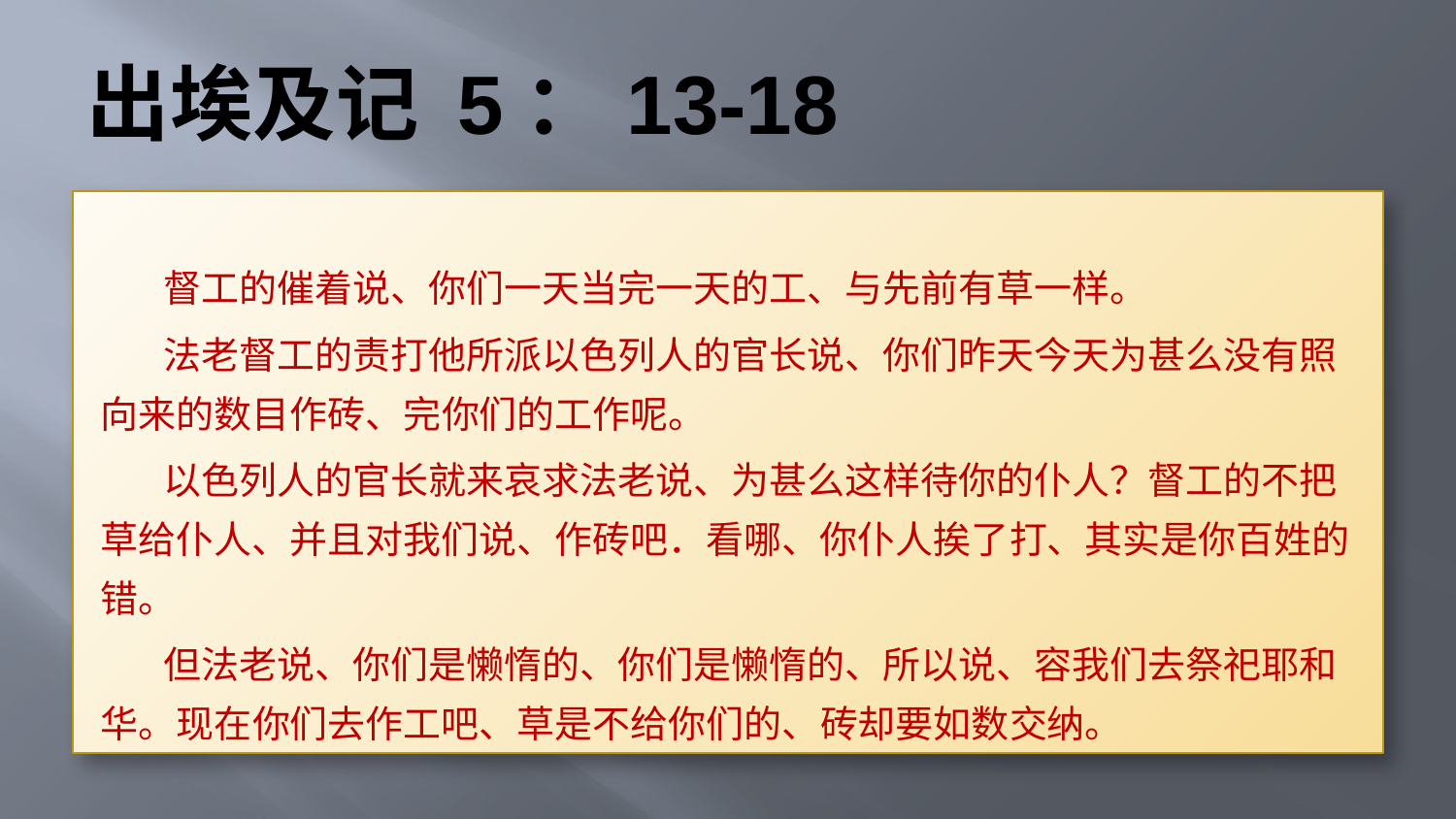

# 出埃及记 5：13-18

督工的催着说、你们一天当完一天的工、与先前有草一样。
法老督工的责打他所派以色列人的官长说、你们昨天今天为甚么没有照向来的数目作砖、完你们的工作呢。
以色列人的官长就来哀求法老说、为甚么这样待你的仆人？督工的不把草给仆人、并且对我们说、作砖吧．看哪、你仆人挨了打、其实是你百姓的错。
但法老说、你们是懒惰的、你们是懒惰的、所以说、容我们去祭祀耶和华。现在你们去作工吧、草是不给你们的、砖却要如数交纳。